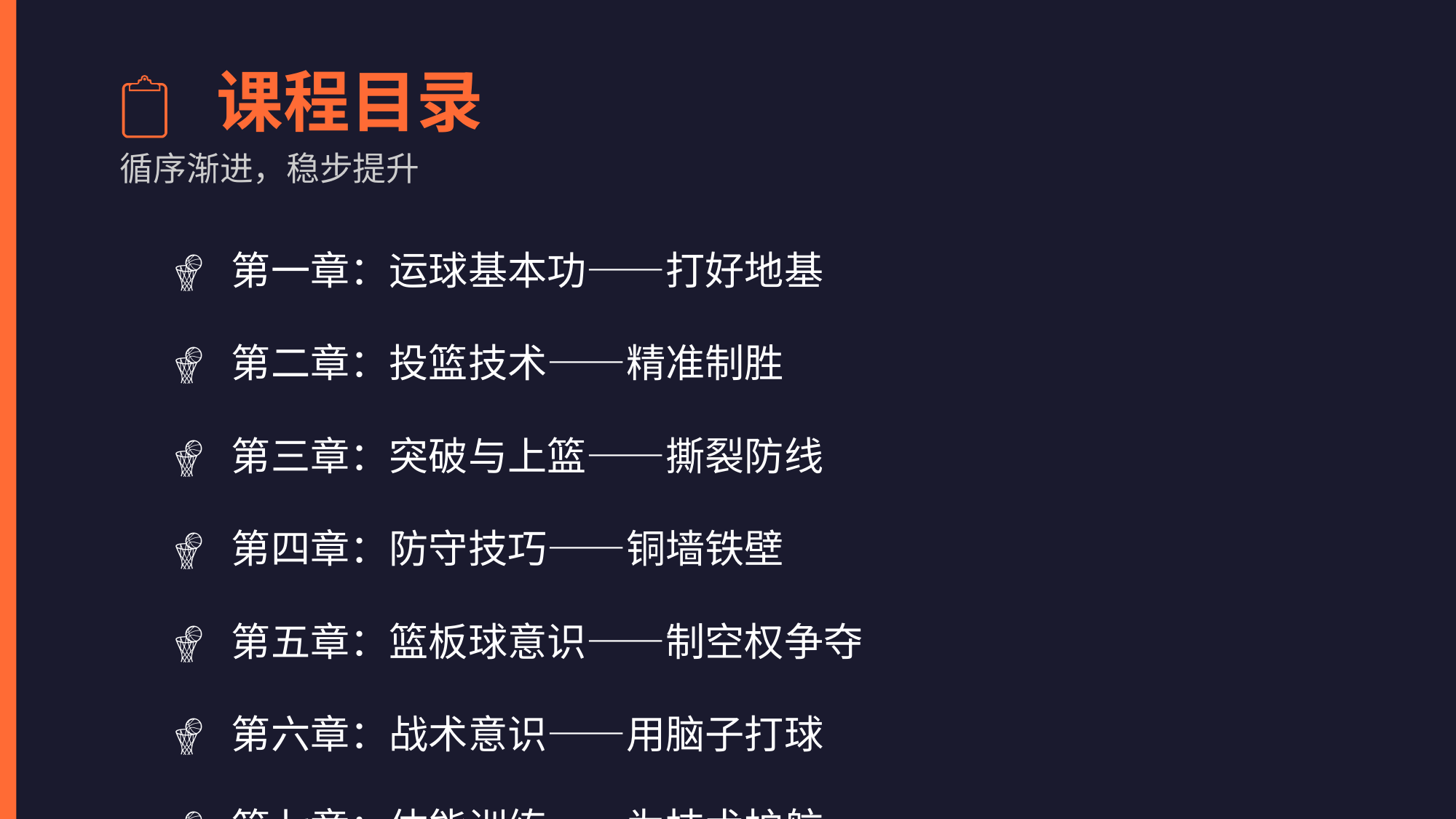

📋  课程目录
循序渐进，稳步提升
🏀  第一章：运球基本功——打好地基
🏀  第二章：投篮技术——精准制胜
🏀  第三章：突破与上篮——撕裂防线
🏀  第四章：防守技巧——铜墙铁壁
🏀  第五章：篮板球意识——制空权争夺
🏀  第六章：战术意识——用脑子打球
🏀  第七章：体能训练——为技术护航
🏀  第八章：实战心理——关键球不手软